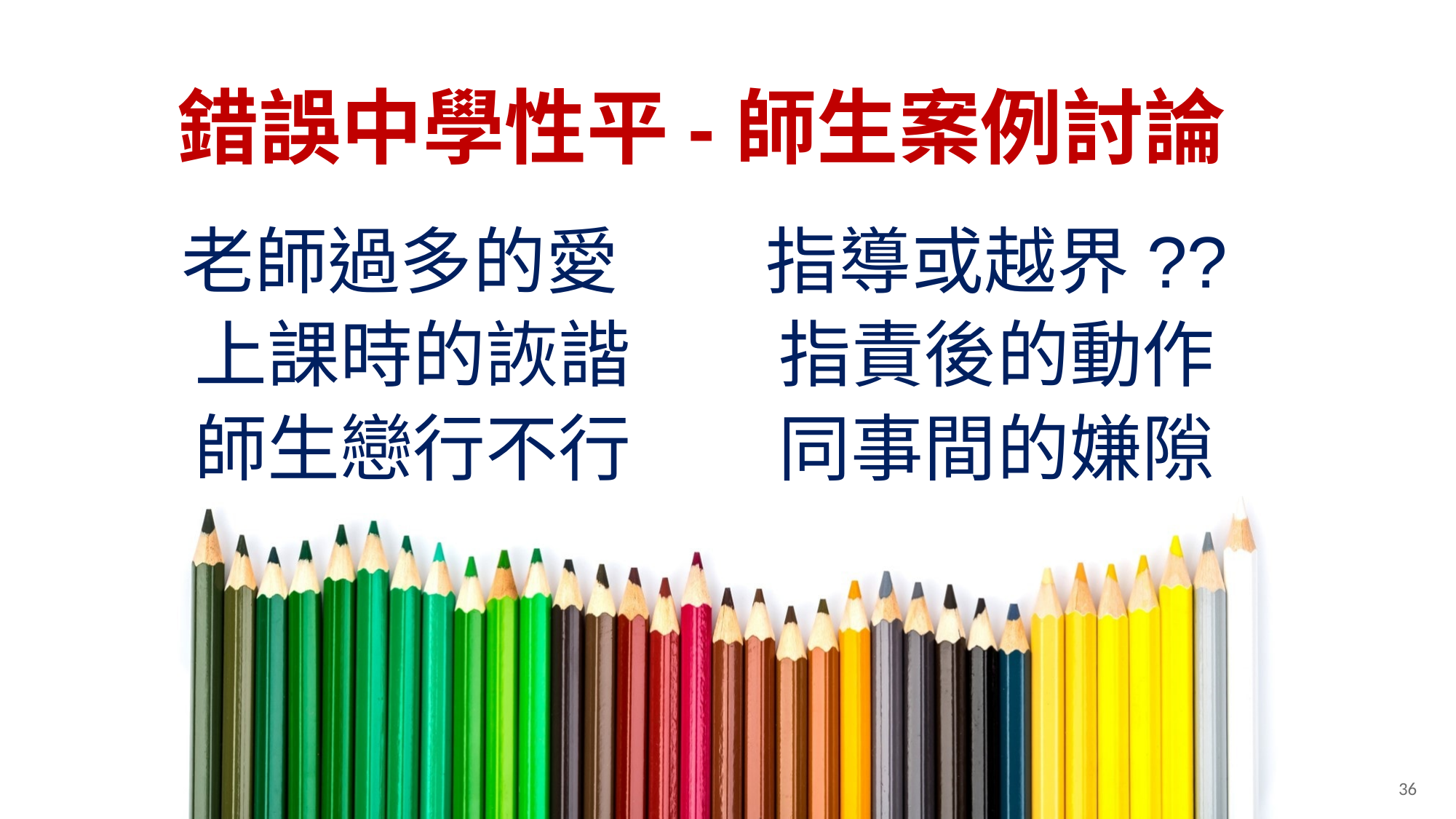

# 錯誤中學性平-師生案例討論
老師過多的愛         指導或越界??
上課時的詼諧         指責後的動作
師生戀行不行         同事間的嫌隙

36